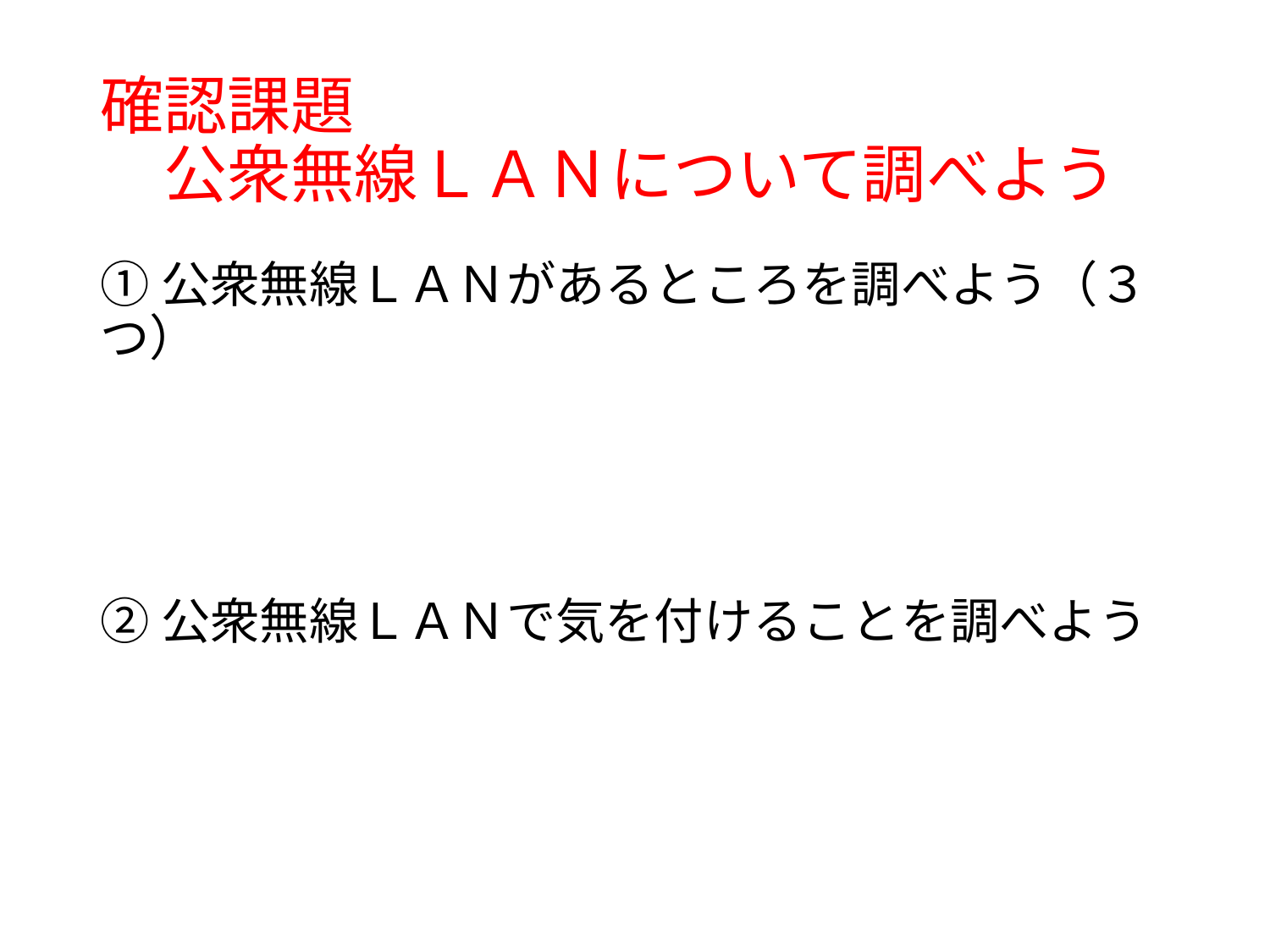

# 確認課題 　公衆無線ＬＡＮについて調べよう
①公衆無線ＬＡＮがあるところを調べよう（３つ）

②公衆無線ＬＡＮで気を付けることを調べよう